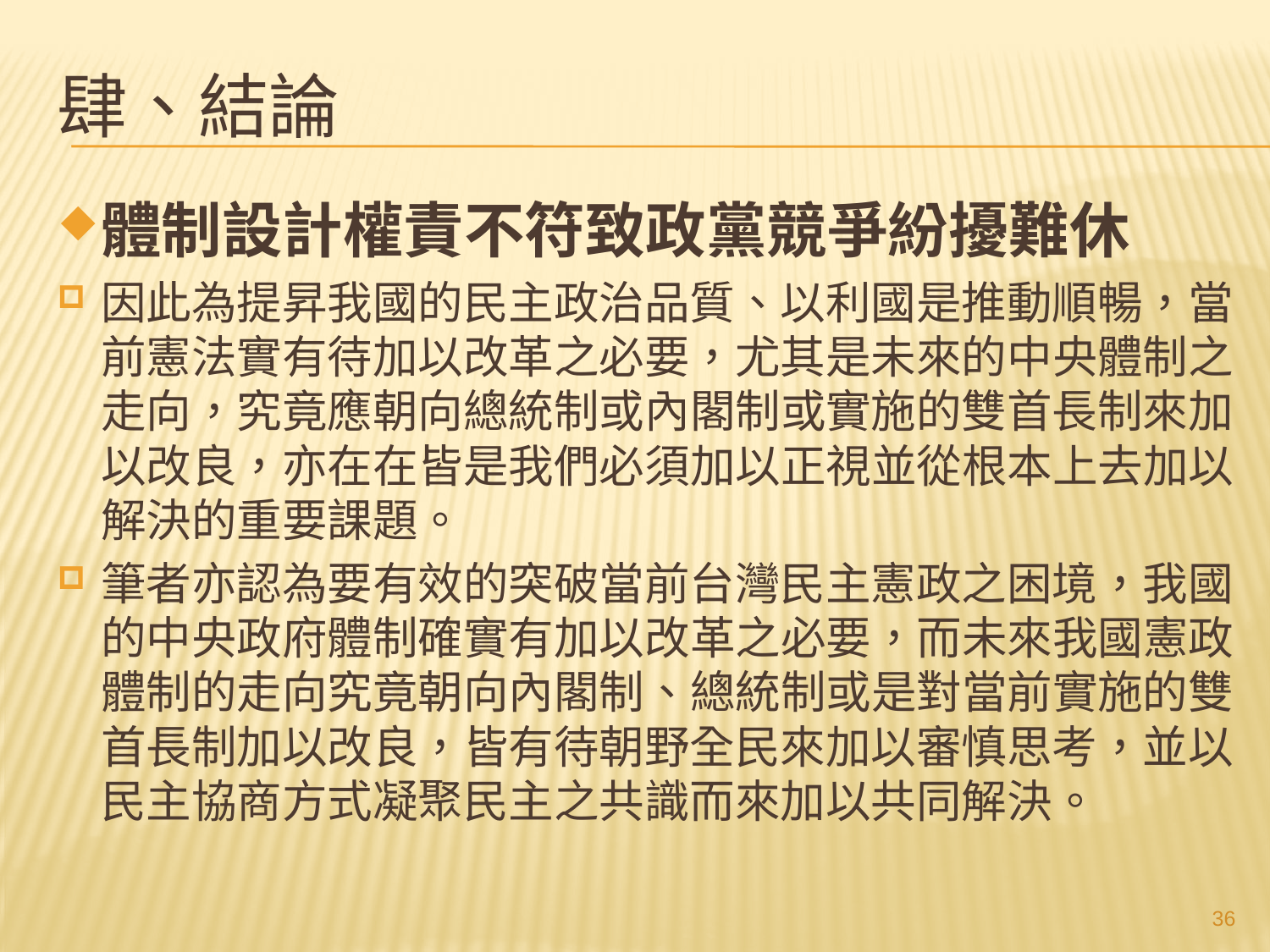

# 肆、結論
體制設計權責不符致政黨競爭紛擾難休
因此為提昇我國的民主政治品質、以利國是推動順暢，當前憲法實有待加以改革之必要，尤其是未來的中央體制之走向，究竟應朝向總統制或內閣制或實施的雙首長制來加以改良，亦在在皆是我們必須加以正視並從根本上去加以解決的重要課題。
筆者亦認為要有效的突破當前台灣民主憲政之困境，我國的中央政府體制確實有加以改革之必要，而未來我國憲政體制的走向究竟朝向內閣制、總統制或是對當前實施的雙首長制加以改良，皆有待朝野全民來加以審慎思考，並以民主協商方式凝聚民主之共識而來加以共同解決。

36